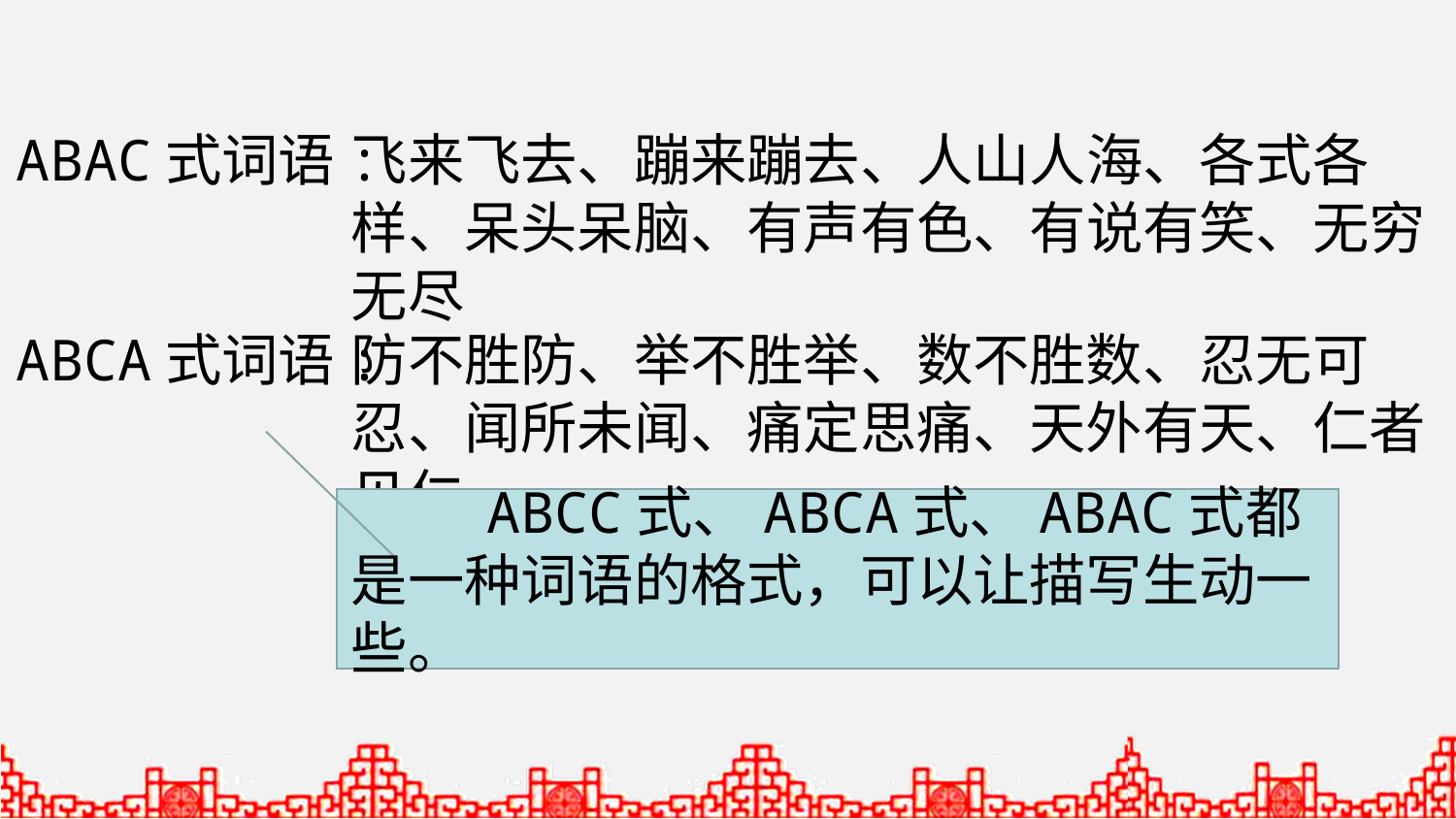

ABAC式词语:
飞来飞去、蹦来蹦去、人山人海、各式各样、呆头呆脑、有声有色、有说有笑、无穷无尽
ABCA式词语:
防不胜防、举不胜举、数不胜数、忍无可忍、闻所未闻、痛定思痛、天外有天、仁者见仁
    ABCC式、ABCA式、ABAC式都是一种词语的格式，可以让描写生动一些。